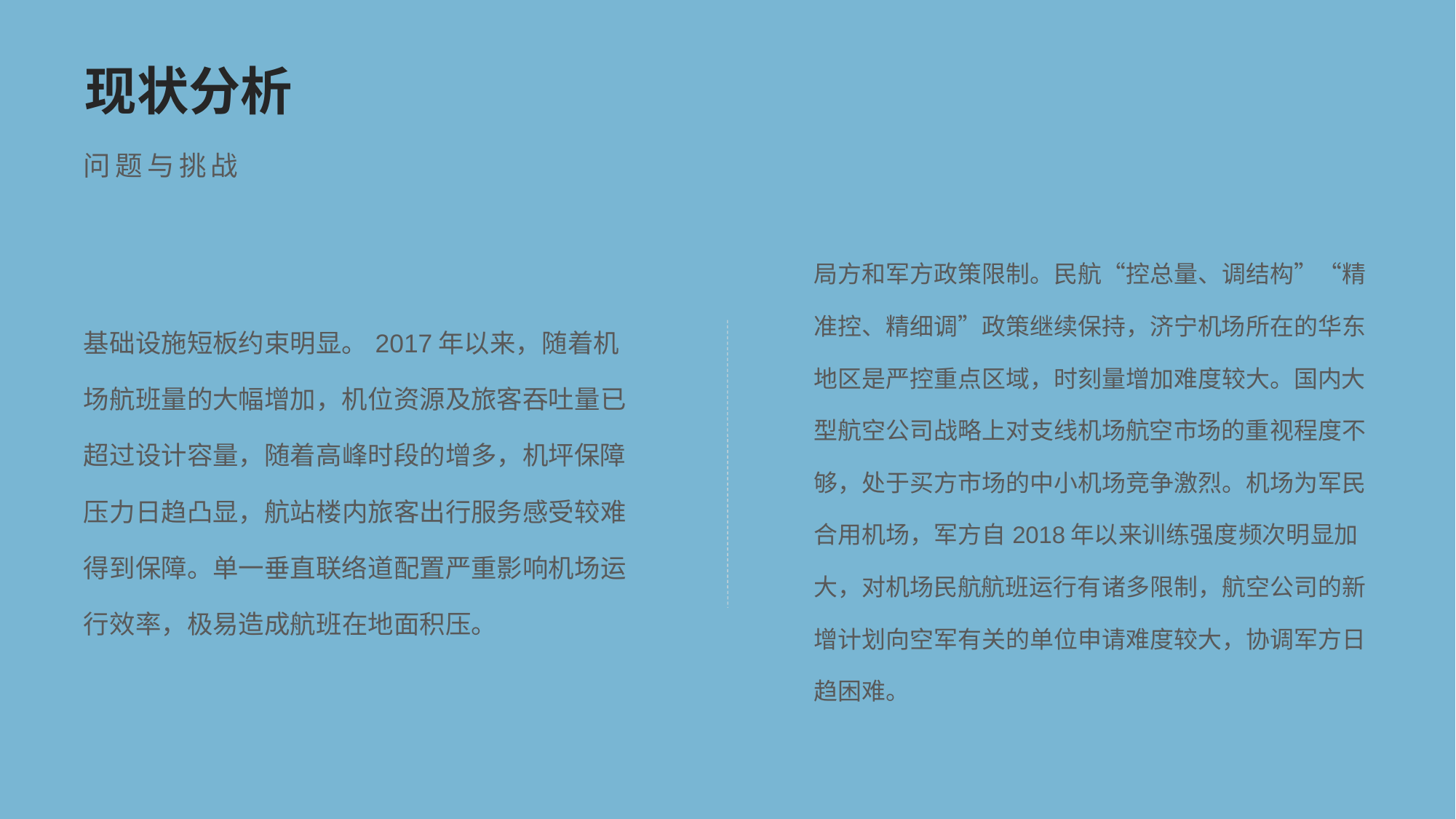

现状分析
问题与挑战
基础设施短板约束明显。2017年以来，随着机场航班量的大幅增加，机位资源及旅客吞吐量已超过设计容量，随着高峰时段的增多，机坪保障压力日趋凸显，航站楼内旅客出行服务感受较难得到保障。单一垂直联络道配置严重影响机场运行效率，极易造成航班在地面积压。
局方和军方政策限制。民航“控总量、调结构”“精准控、精细调”政策继续保持，济宁机场所在的华东地区是严控重点区域，时刻量增加难度较大。国内大型航空公司战略上对支线机场航空市场的重视程度不够，处于买方市场的中小机场竞争激烈。机场为军民合用机场，军方自2018年以来训练强度频次明显加大，对机场民航航班运行有诸多限制，航空公司的新增计划向空军有关的单位申请难度较大，协调军方日趋困难。